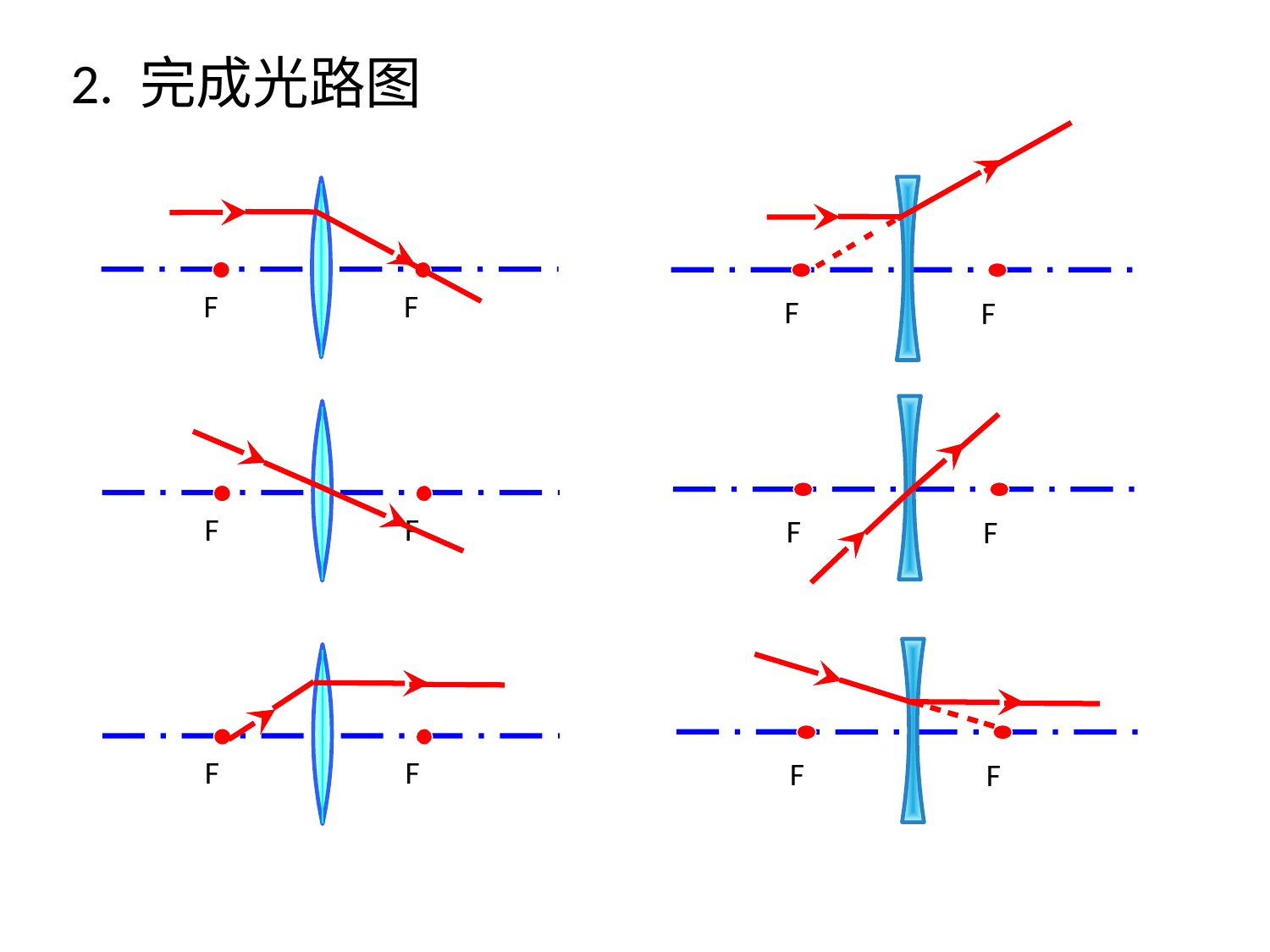

2. 完成光路图

F
F

F
F

F
F

F
F

F
F

F
F